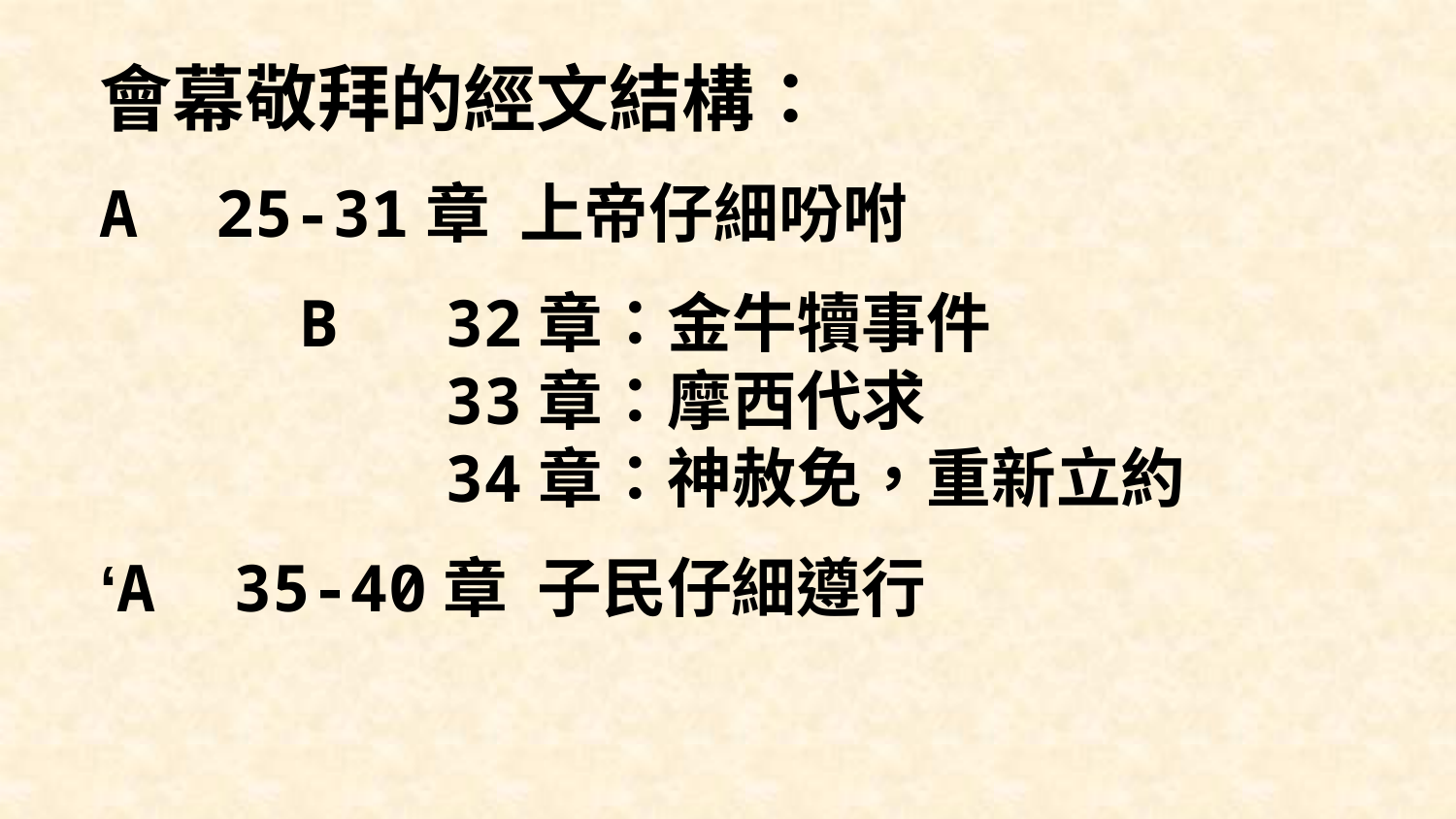

會幕敬拜的經文結構：
A  25-31章  上帝仔細吩咐
		B  	32章：金牛犢事件
		  	33章：摩西代求
			34章：神赦免，重新立約
‘A  35-40章  子民仔細遵行